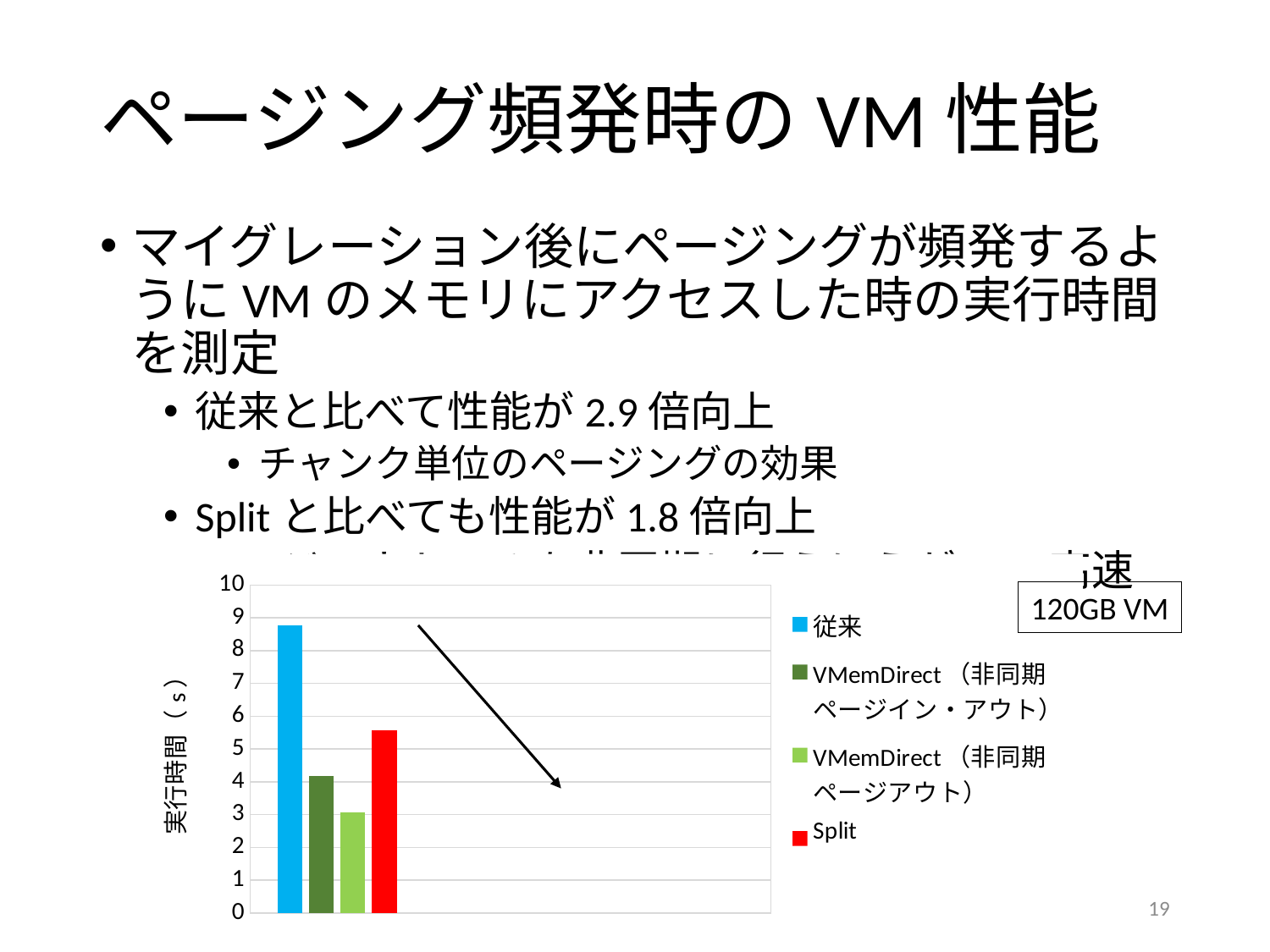

# ページング頻発時のVM性能
マイグレーション後にページングが頻発するようにVMのメモリにアクセスした時の実行時間を測定
従来と比べて性能が2.9倍向上
チャンク単位のページングの効果
Splitと比べても性能が1.8倍向上
ページアウトのみを非同期に行うほうが26%高速

[unsupported chart]

120GB VM
19